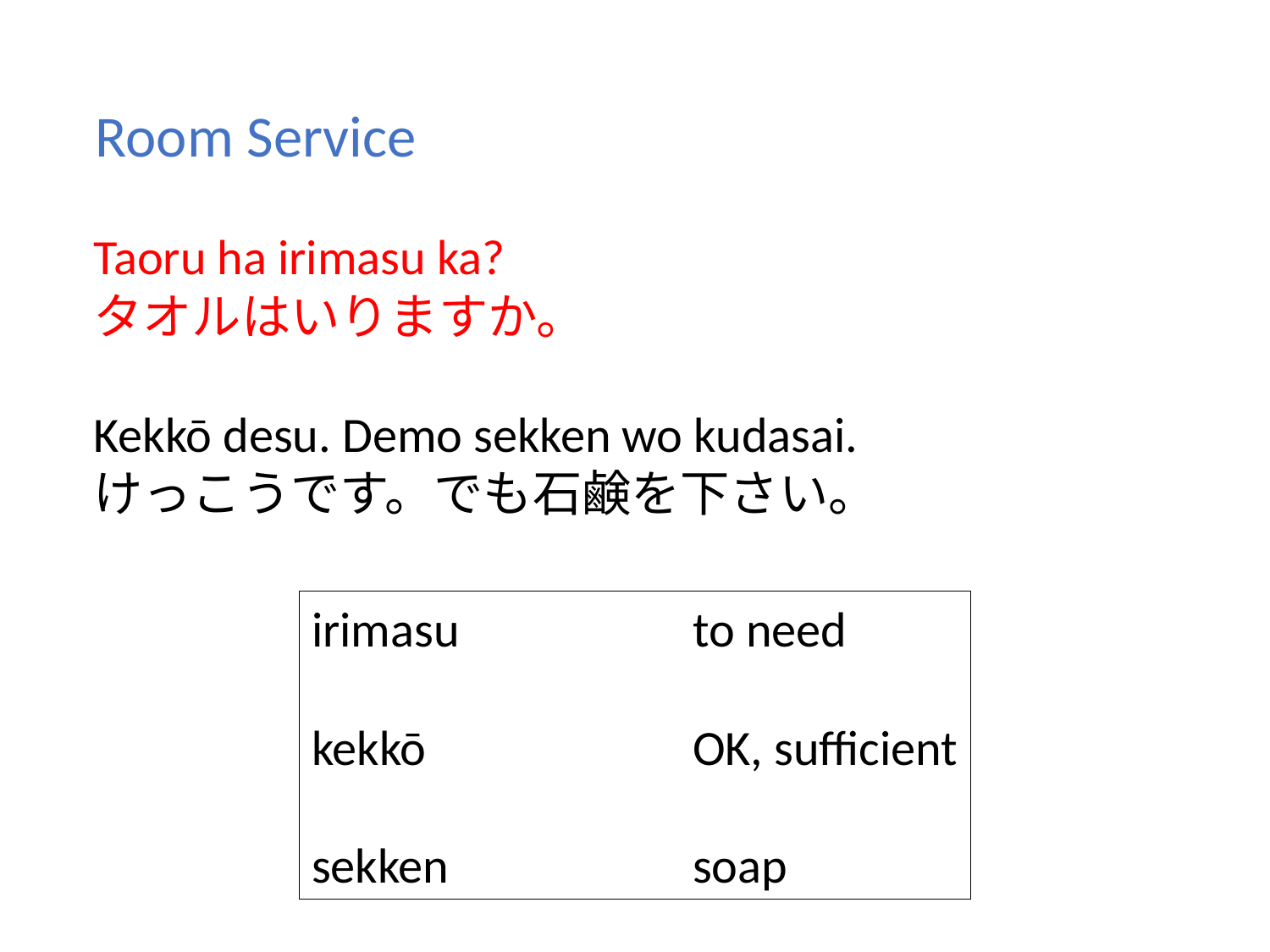

Room Service
Taoru ha irimasu ka?
タオルはいりますか。

Kekkō desu. Demo sekken wo kudasai.
けっこうです。でも石鹸を下さい。

irimasu		to need

kekkō			OK, sufficient

sekken		soap